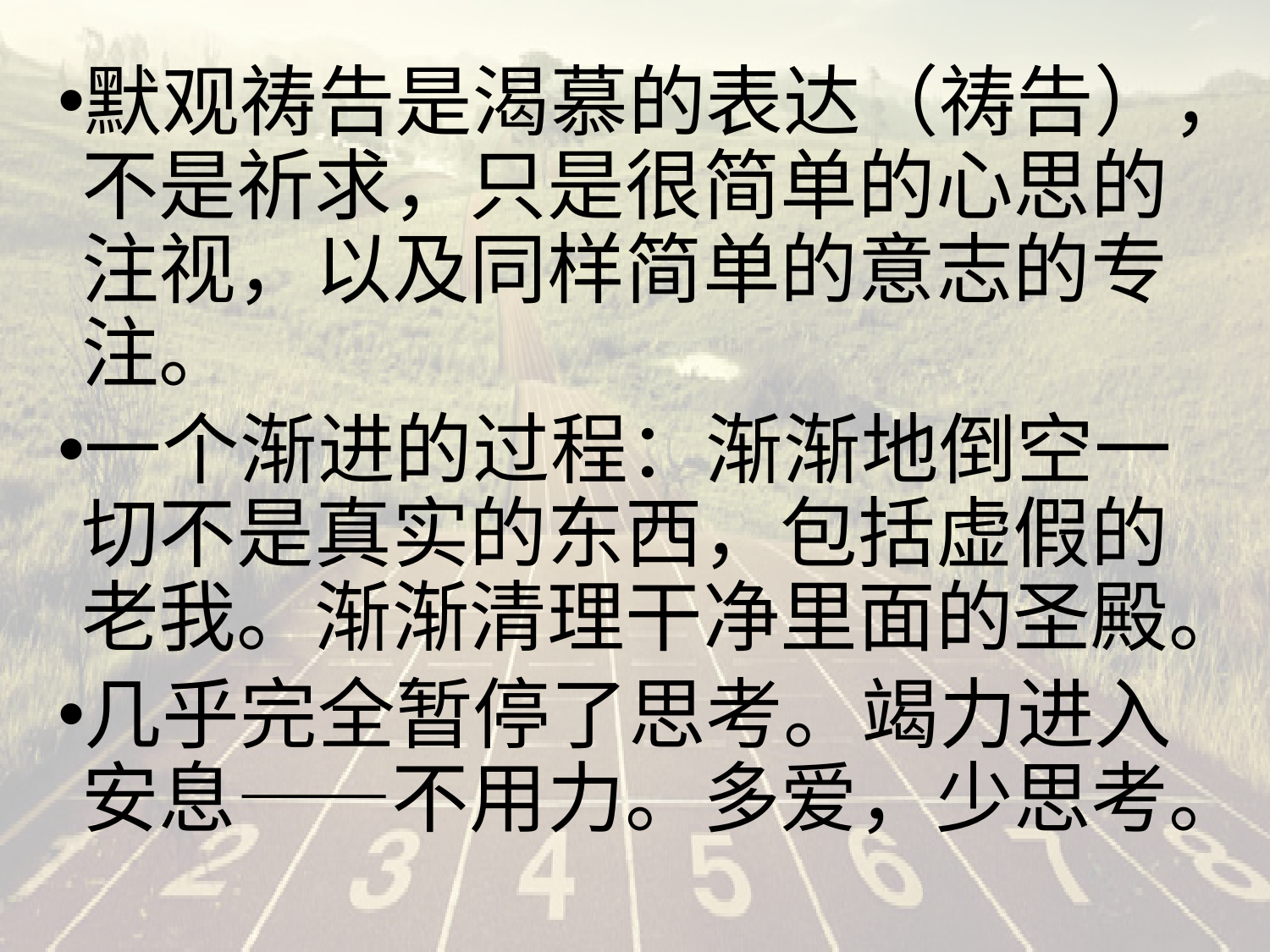

#
默观祷告是渴慕的表达（祷告），不是祈求，只是很简单的心思的注视，以及同样简单的意志的专注。
一个渐进的过程：渐渐地倒空一切不是真实的东西，包括虚假的老我。渐渐清理干净里面的圣殿。
几乎完全暂停了思考。竭力进入安息——不用力。多爱，少思考。